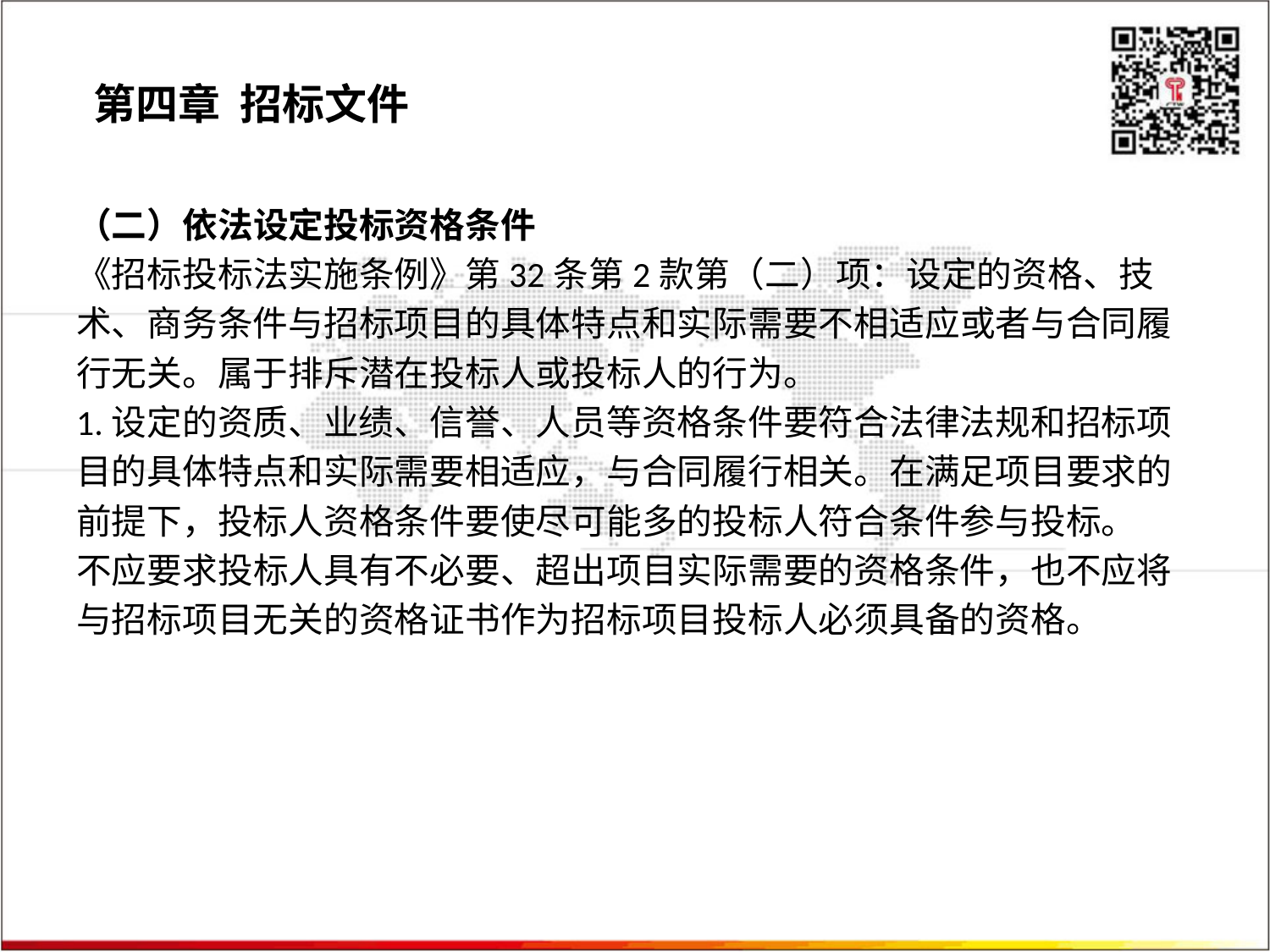

第四章  招标文件
（二）依法设定投标资格条件
《招标投标法实施条例》第32条第2款第（二）项：设定的资格、技术、商务条件与招标项目的具体特点和实际需要不相适应或者与合同履行无关。属于排斥潜在投标人或投标人的行为。
1.设定的资质、业绩、信誉、人员等资格条件要符合法律法规和招标项目的具体特点和实际需要相适应，与合同履行相关。在满足项目要求的前提下，投标人资格条件要使尽可能多的投标人符合条件参与投标。
不应要求投标人具有不必要、超出项目实际需要的资格条件，也不应将与招标项目无关的资格证书作为招标项目投标人必须具备的资格。